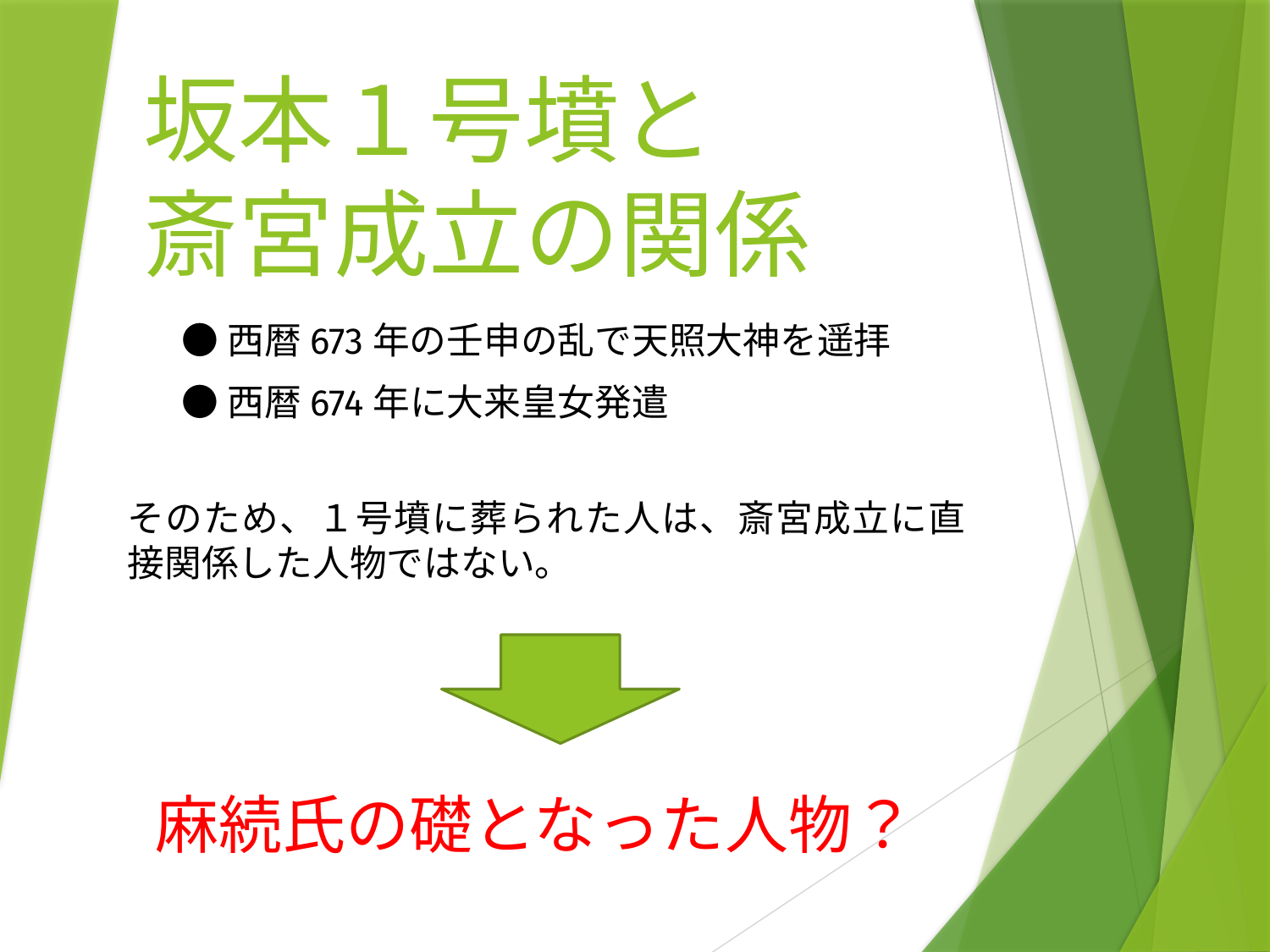

# 坂本１号墳と 斎宮成立の関係
●西暦673年の壬申の乱で天照大神を遥拝
●西暦674年に大来皇女発遣
そのため、１号墳に葬られた人は、斎宮成立に直接関係した人物ではない。

麻続氏の礎となった人物？